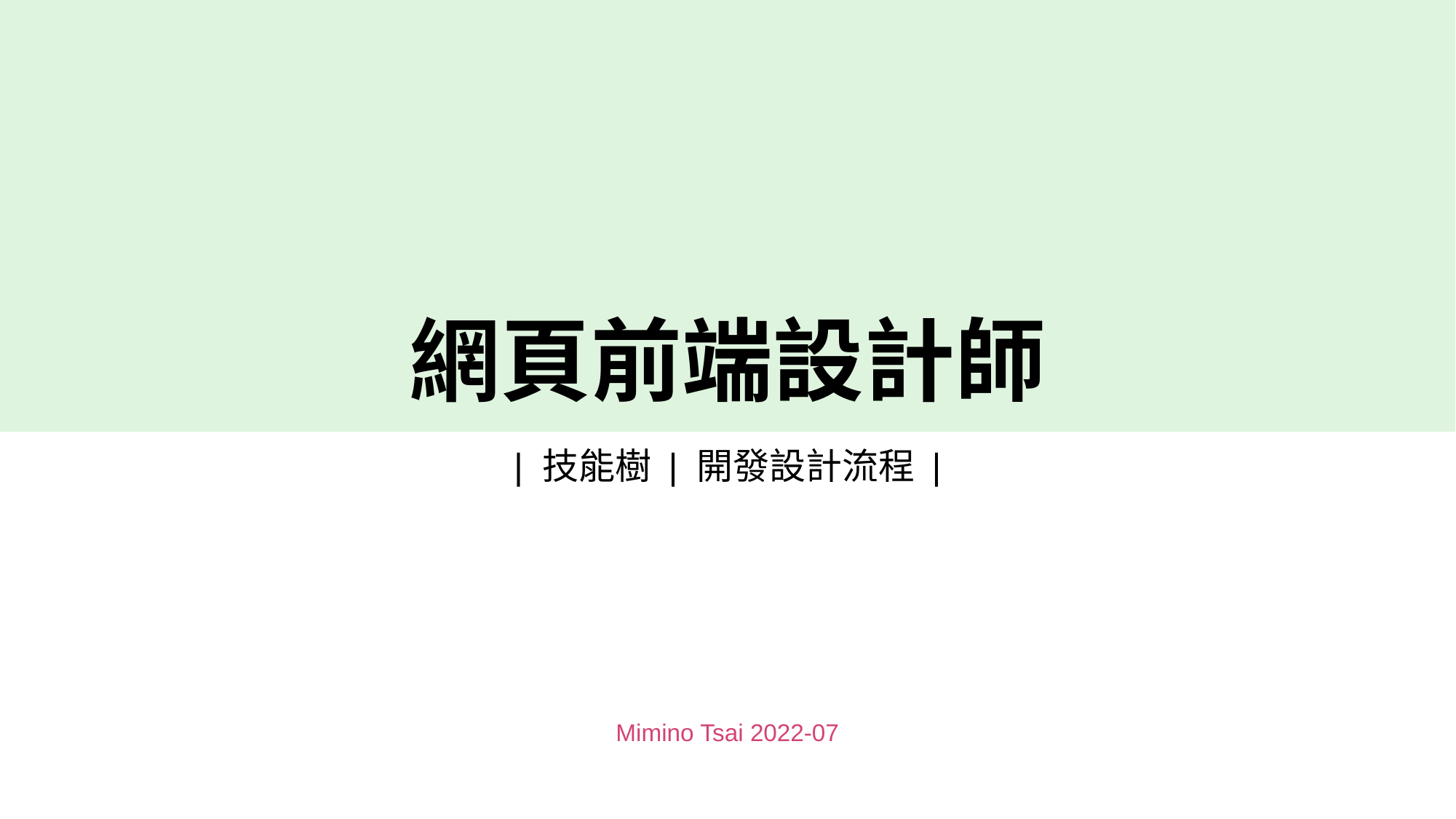

# 網頁前端設計師
| 技能樹 | 開發設計流程 |
Mimino Tsai 2022-07